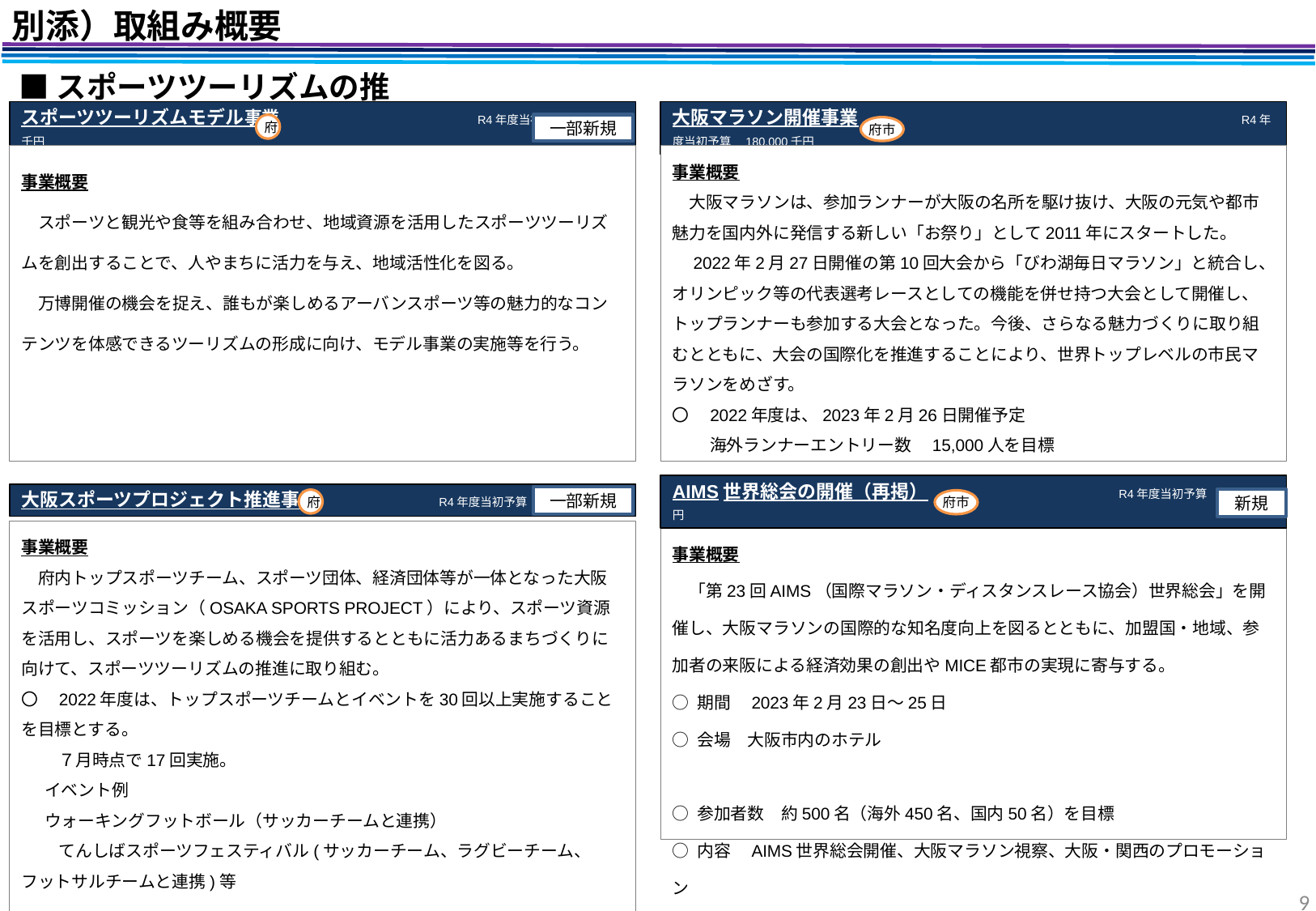

別添）取組み概要
■スポーツツーリズムの推進
スポーツツーリズムモデル事業　　　　　　　　　　　R4年度当初予算　15,000千円
大阪マラソン開催事業　　　　　　　　　　　　　　　　　　　　　　　R4年度当初予算　180,000千円
一部新規
府
府市

事業概要
　スポーツと観光や食等を組み合わせ、地域資源を活用したスポーツツーリズムを創出することで、人やまちに活力を与え、地域活性化を図る。
　万博開催の機会を捉え、誰もが楽しめるアーバンスポーツ等の魅力的なコンテンツを体感できるツーリズムの形成に向け、モデル事業の実施等を行う。

事業概要
　大阪マラソンは、参加ランナーが大阪の名所を駆け抜け、大阪の元気や都市魅力を国内外に発信する新しい「お祭り」として2011年にスタートした。
　2022年2月27日開催の第10回大会から「びわ湖毎日マラソン」と統合し、オリンピック等の代表選考レースとしての機能を併せ持つ大会として開催し、トップランナーも参加する大会となった。今後、さらなる魅力づくりに取り組むとともに、大会の国際化を推進することにより、世界トップレベルの市民マラソンをめざす。
〇　2022年度は、2023年2月26日開催予定
　　 海外ランナーエントリー数　15,000人を目標

大阪スポーツプロジェクト推進事業　　　　　　　　　　R4年度当初予算　11,000千円
AIMS世界総会の開催（再掲）　　　　　　　　　　R4年度当初予算　30,000千円
一部新規
府市

新規
府
事業概要
　「第23回AIMS（国際マラソン・ディスタンスレース協会）世界総会」を開催し、大阪マラソンの国際的な知名度向上を図るとともに、加盟国・地域、参加者の来阪による経済効果の創出やMICE都市の実現に寄与する。
○ 期間　2023年2月23日～25日
○ 会場　大阪市内のホテル
○ 参加者数　約500名（海外450名、国内50名）を目標
○ 内容　AIMS世界総会開催、大阪マラソン視察、大阪・関西のプロモーション

事業概要
　府内トップスポーツチーム、スポーツ団体、経済団体等が一体となった大阪スポーツコミッション（OSAKA SPORTS PROJECT）により、スポーツ資源を活用し、スポーツを楽しめる機会を提供するとともに活力あるまちづくりに向けて、スポーツツーリズムの推進に取り組む。
〇　2022年度は、トップスポーツチームとイベントを30回以上実施することを目標とする。
　　 ７月時点で17回実施。
     イベント例
     ウォーキングフットボール（サッカーチームと連携）
　　 てんしばスポーツフェスティバル(サッカーチーム、ラグビーチーム、フットサルチームと連携)等

9